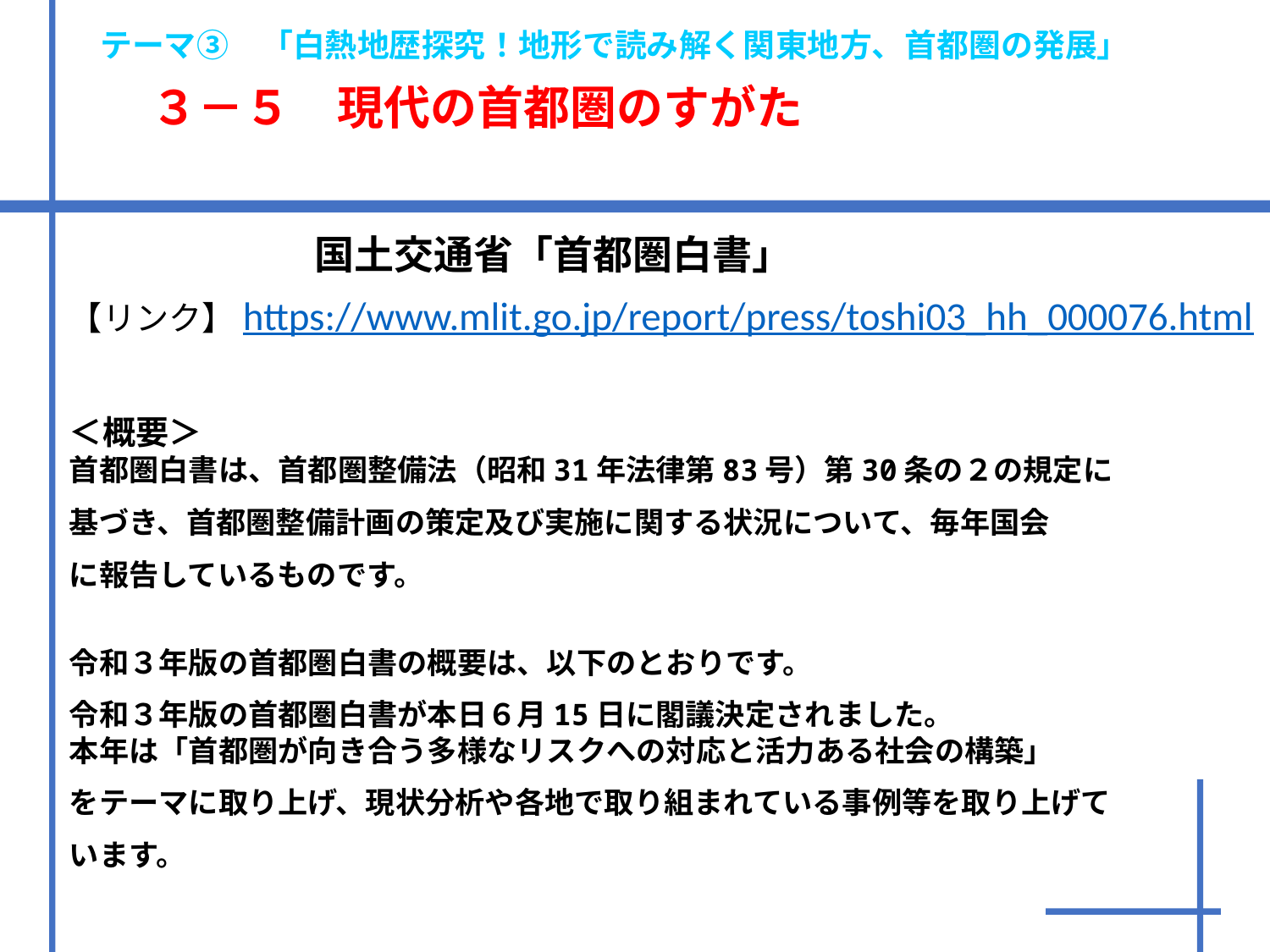

# テーマ③　「白熱地歴探究！地形で読み解く関東地方、首都圏の発展」 　３－５　現代の首都圏のすがた
　　　　　　国土交通省「首都圏白書」
【リンク】https://www.mlit.go.jp/report/press/toshi03_hh_000076.html

＜概要＞
首都圏白書は、首都圏整備法（昭和31年法律第83号）第30条の２の規定に
基づき、首都圏整備計画の策定及び実施に関する状況について、毎年国会
に報告しているものです。
令和３年版の首都圏白書の概要は、以下のとおりです。
令和３年版の首都圏白書が本日６月15日に閣議決定されました。
本年は「首都圏が向き合う多様なリスクへの対応と活力ある社会の構築」
をテーマに取り上げ、現状分析や各地で取り組まれている事例等を取り上げて
います。